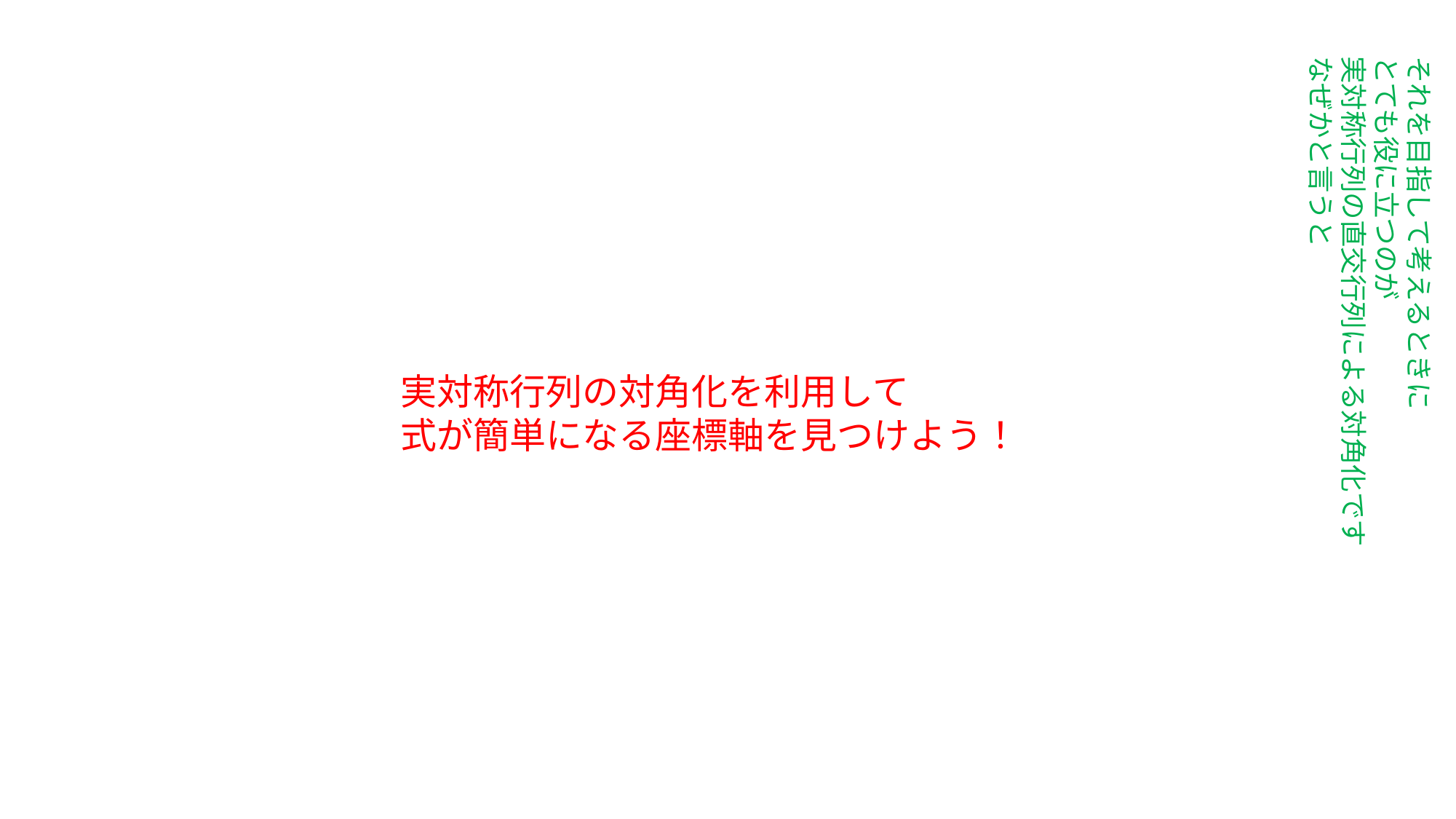

それを目指して考えるときに
とても役に立つのが
実対称行列の直交行列による対角化です
なぜかと言うと
実対称行列の対角化を利用して
式が簡単になる座標軸を見つけよう！